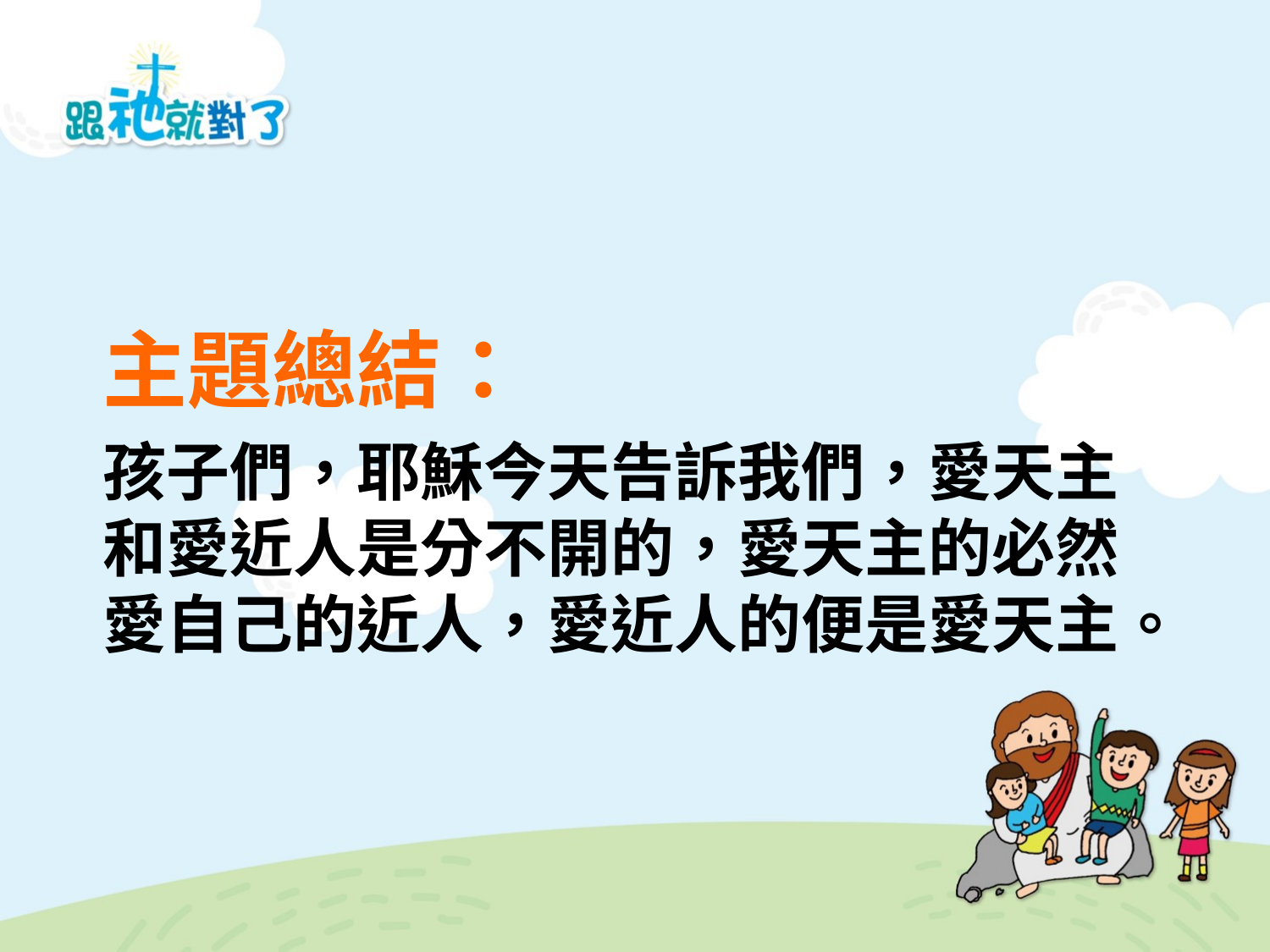

主題總結：
孩子們，耶穌今天告訴我們，愛天主和愛近人是分不開的，愛天主的必然愛自己的近人，愛近人的便是愛天主。